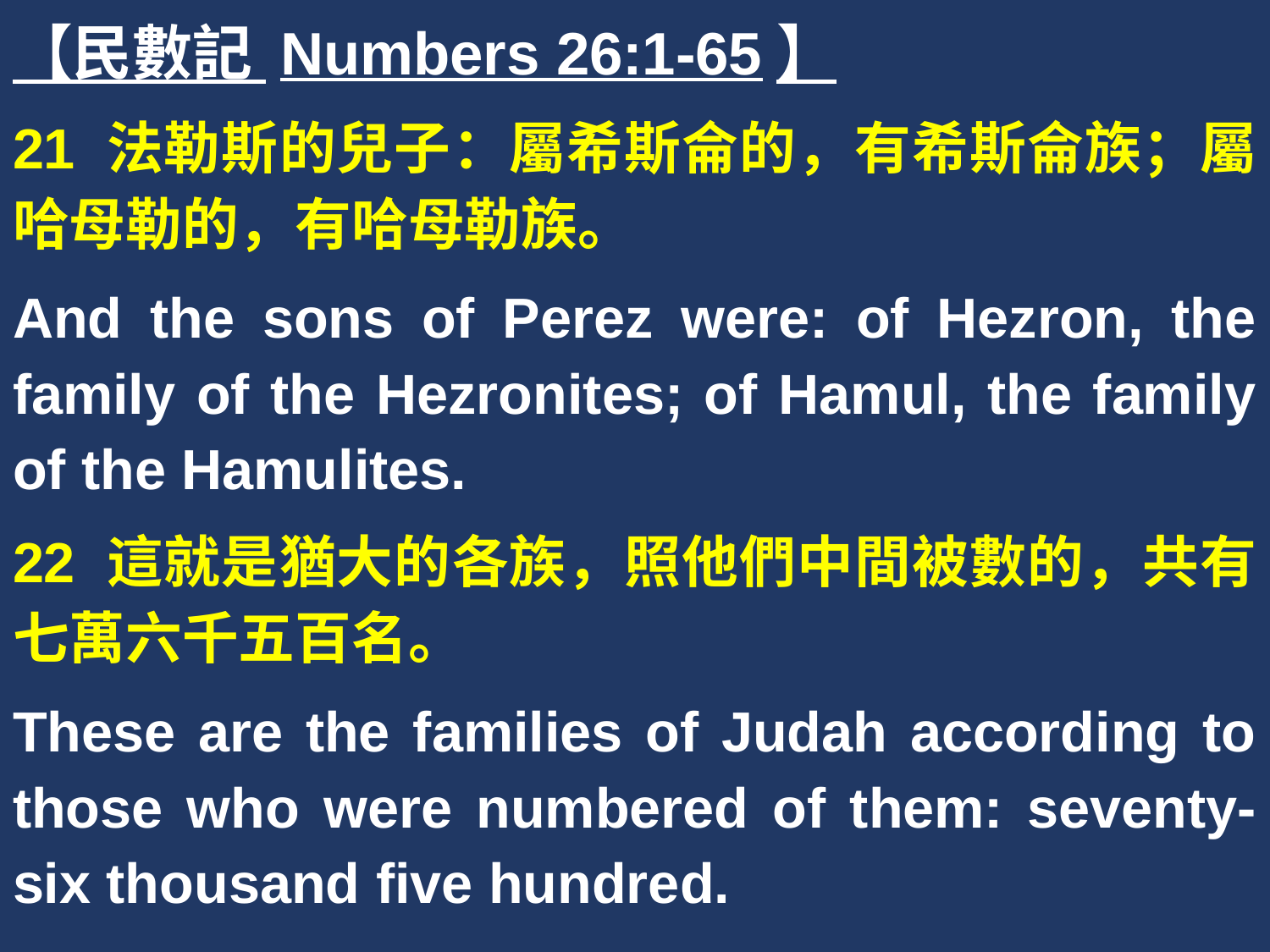

【民數記 Numbers 26:1-65】
21 法勒斯的兒子：屬希斯侖的，有希斯侖族；屬哈母勒的，有哈母勒族。
And the sons of Perez were: of Hezron, the family of the Hezronites; of Hamul, the family of the Hamulites.
22 這就是猶大的各族，照他們中間被數的，共有七萬六千五百名。
These are the families of Judah according to those who were numbered of them: seventy-six thousand five hundred.